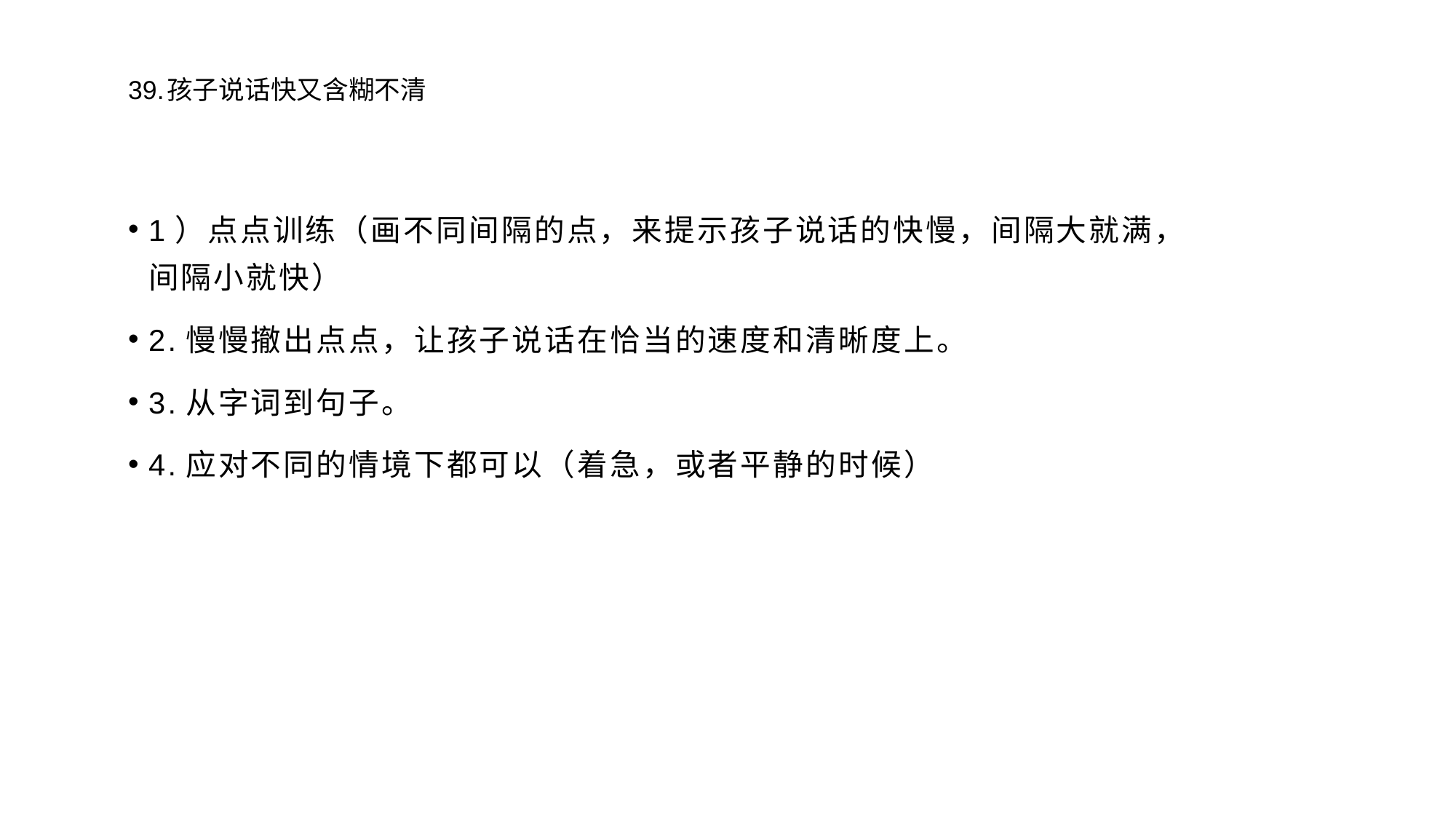

# 39.孩子说话快又含糊不清
1）点点训练（画不同间隔的点，来提示孩子说话的快慢，间隔大就满，间隔小就快）
2.慢慢撤出点点，让孩子说话在恰当的速度和清晰度上。
3.从字词到句子。
4.应对不同的情境下都可以（着急，或者平静的时候）